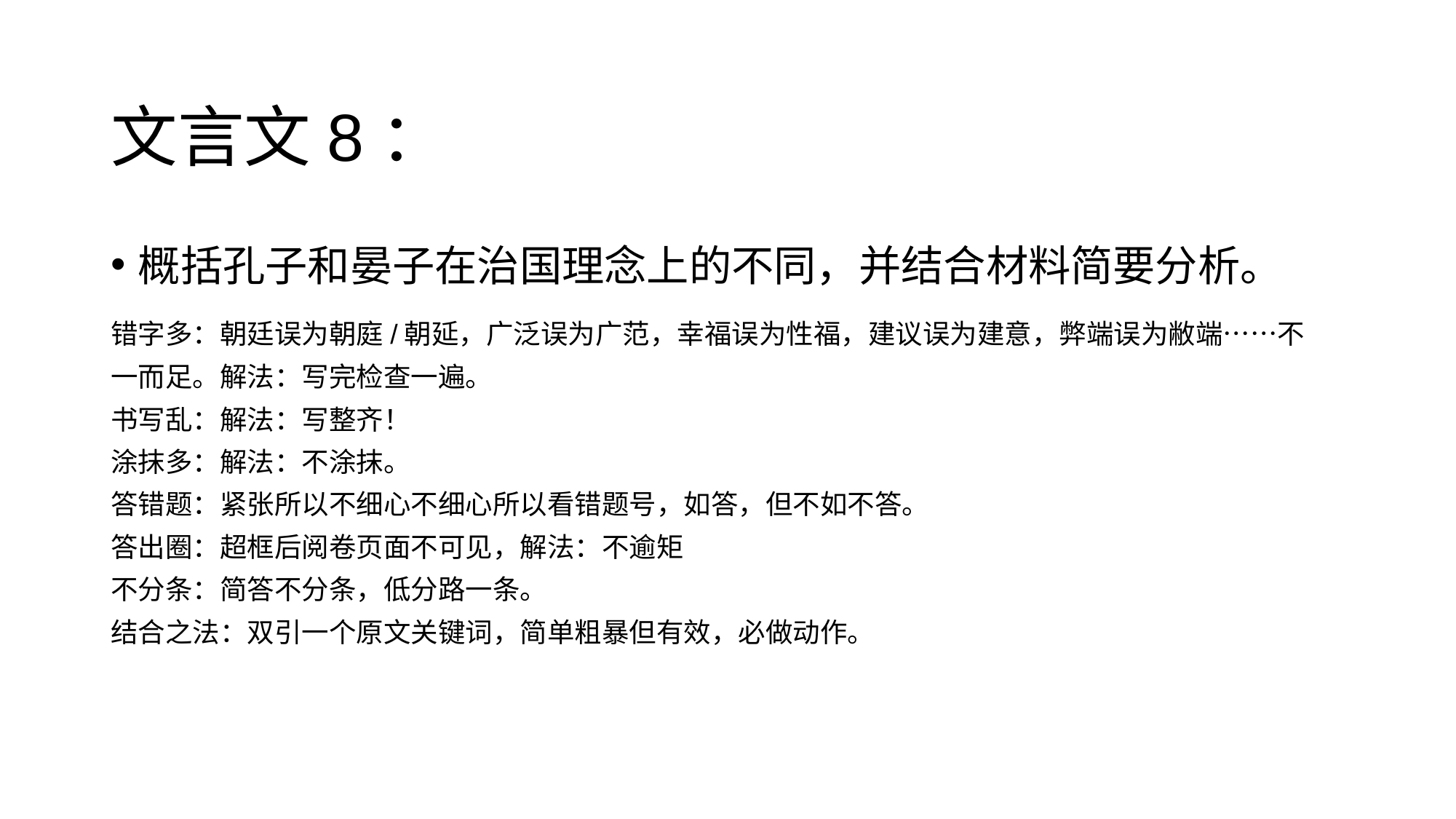

# 文言文8：
概括孔子和晏子在治国理念上的不同，并结合材料简要分析。

错字多：朝廷误为朝庭/朝延，广泛误为广范，幸福误为性福，建议误为建意，弊端误为敝端……不一而足。解法：写完检查一遍。
书写乱：解法：写整齐！
涂抹多：解法：不涂抹。
答错题：紧张所以不细心不细心所以看错题号，如答，但不如不答。
答出圈：超框后阅卷页面不可见，解法：不逾矩
不分条：简答不分条，低分路一条。
结合之法：双引一个原文关键词，简单粗暴但有效，必做动作。